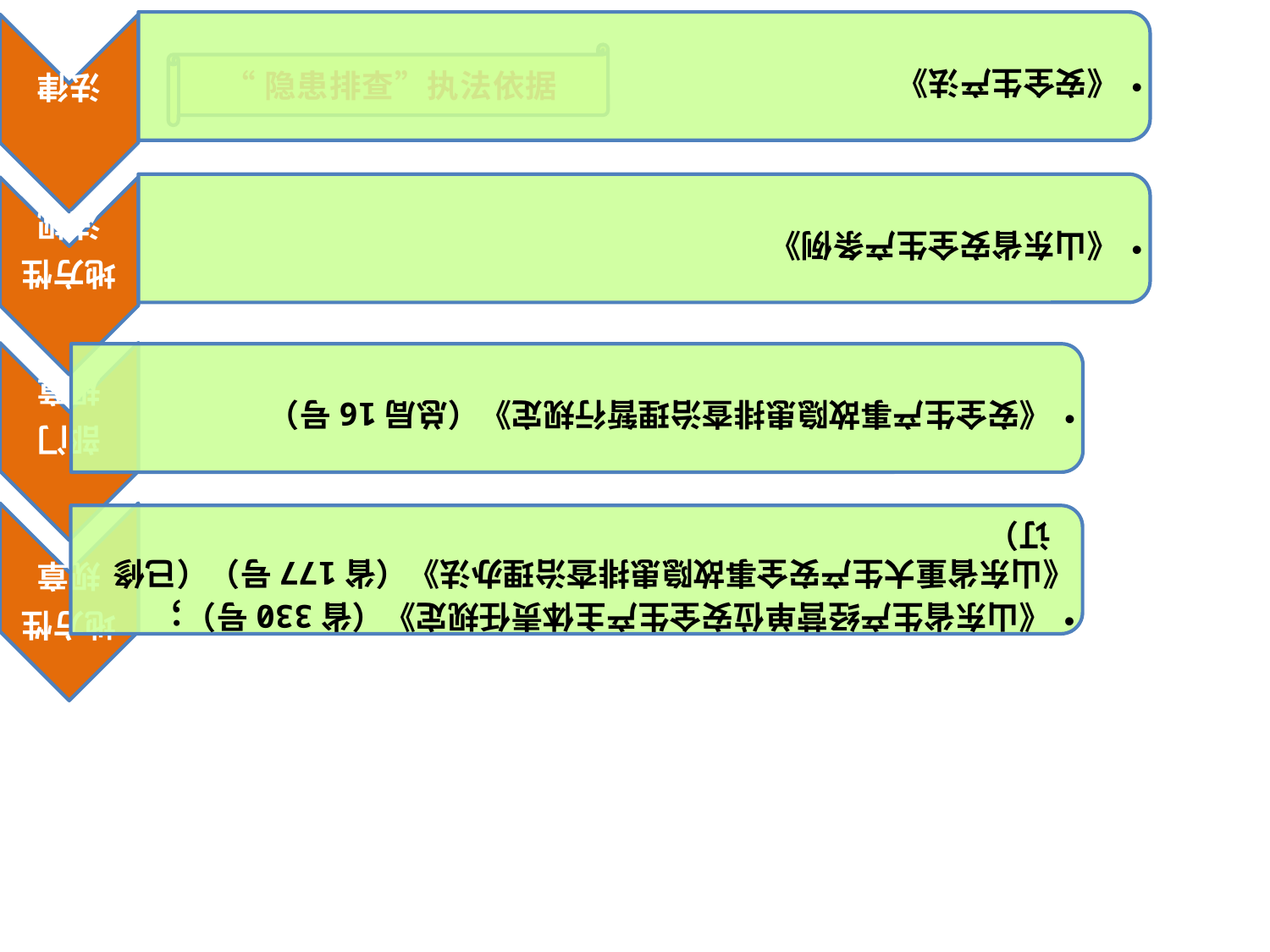

“隐患排查”执法依据

法律
《安全生产法》

地方性
法规
《山东省安全生产条例》

部门
规章
《安全生产事故隐患排查治理暂行规定》（总局16号）
地方性
规章
《山东省生产经营单位安全生产主体责任规定》（省330号）；
《山东省重大生产安全事故隐患排查治理办法》（省177号）（已修订）

2017年11月 莱芜